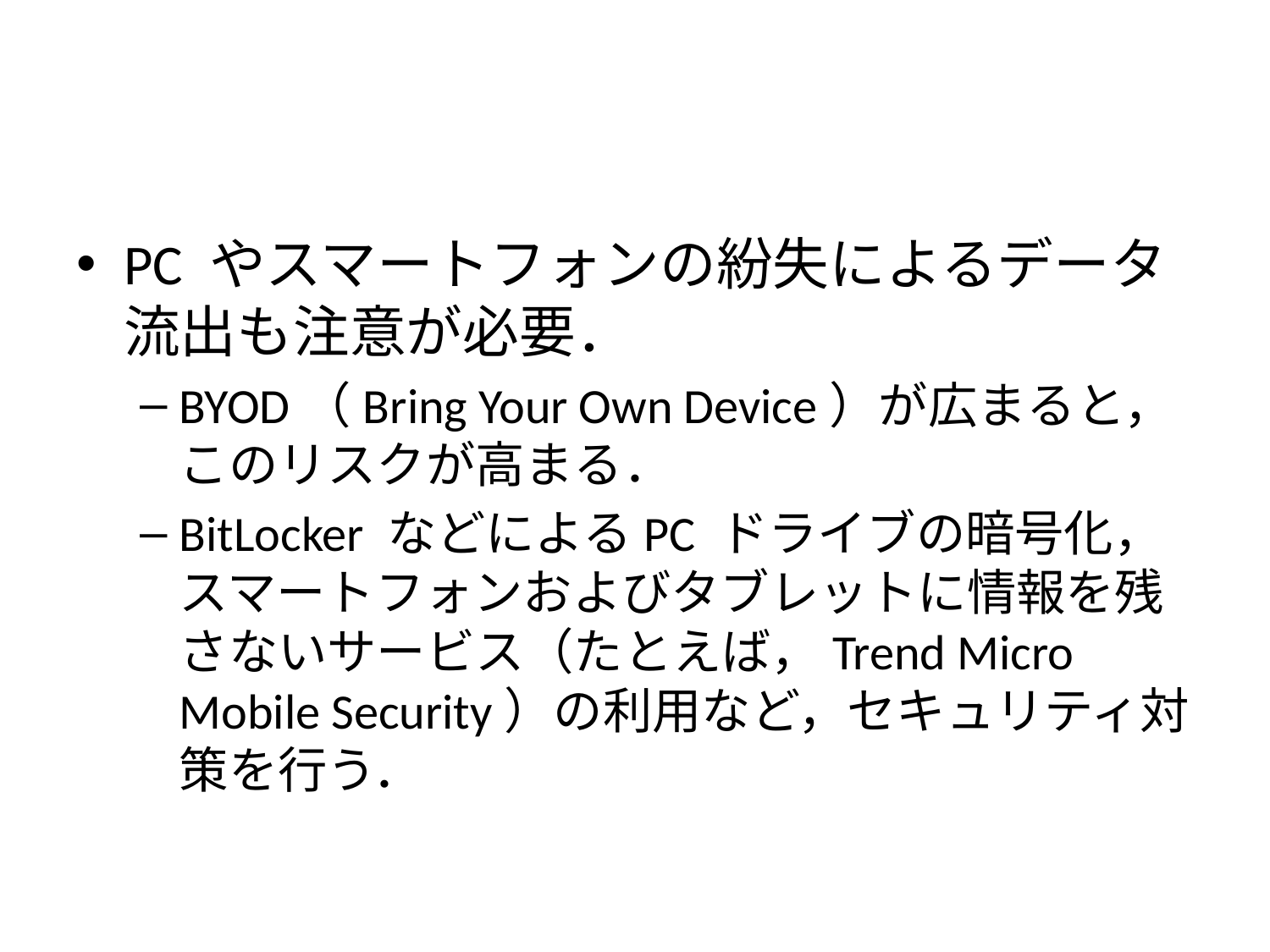

#
PC やスマートフォンの紛失によるデータ流出も注意が必要．
BYOD（Bring Your Own Device）が広まると，このリスクが高まる．
BitLocker などによるPC ドライブの暗号化，スマートフォンおよびタブレットに情報を残さないサービス（たとえば，Trend Micro Mobile Security）の利用など，セキュリティ対策を行う．